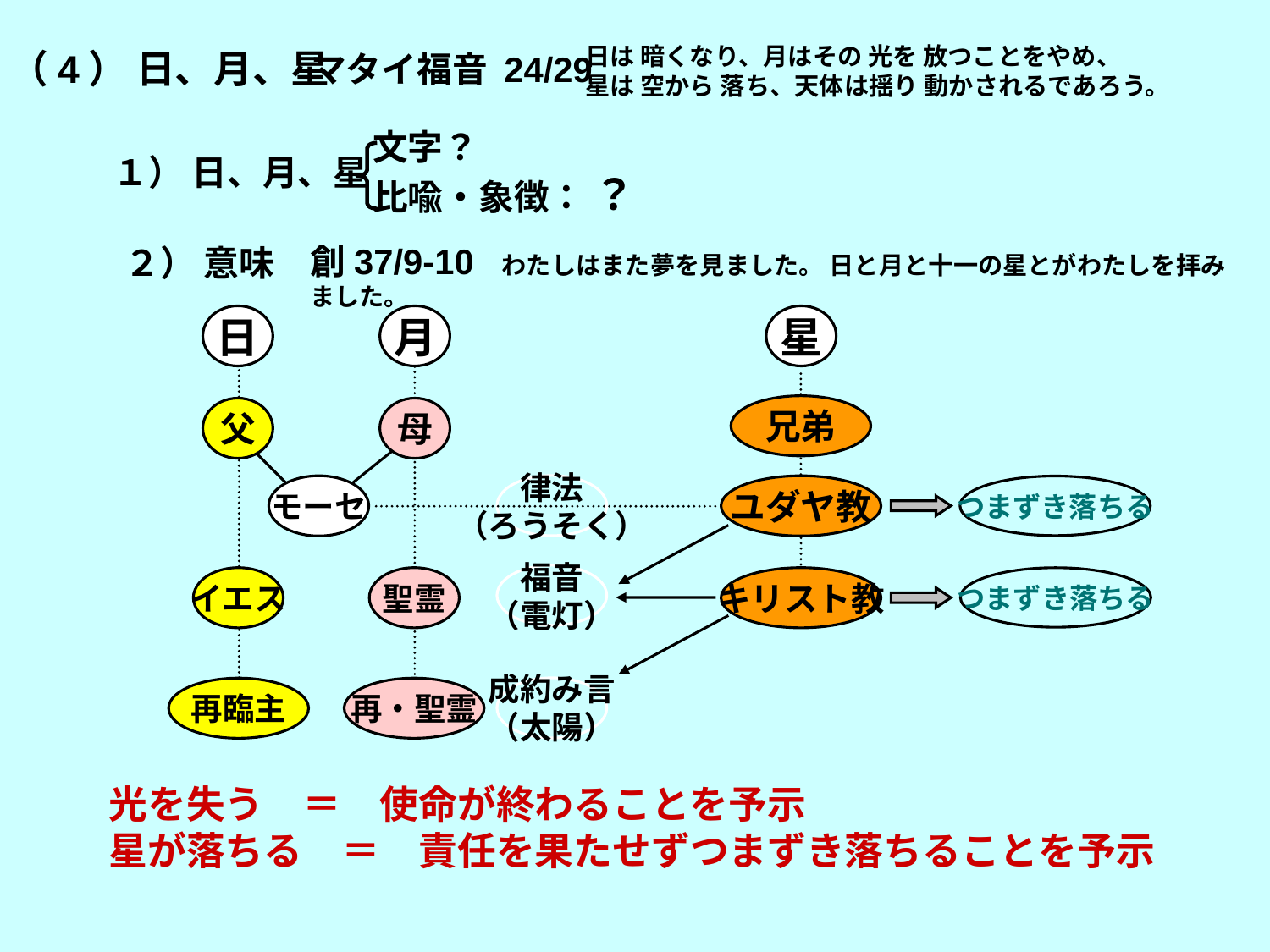

日は 暗くなり、月はその 光を 放つことをやめ、
星は 空から 落ち、天体は揺り 動かされるであろう。
（4） 日、月、星
マタイ福音 24/29
文字？
比喩・象徴： ？

１） 日、月、星
創37/9-10  わたしはまた夢を見ました。 日と月と十一の星とがわたしを拝みました。
２） 意味
日
月
星

兄弟
父
母

律法
（ろうそく）
モーセ
ユダヤ教
つまずき落ちる

福音
（電灯）
イエス
聖霊
キリスト教
つまずき落ちる

成約み言
（太陽）
再臨主
再・聖霊
光を失う　＝　使命が終わることを予示
星が落ちる　＝　責任を果たせずつまずき落ちることを予示